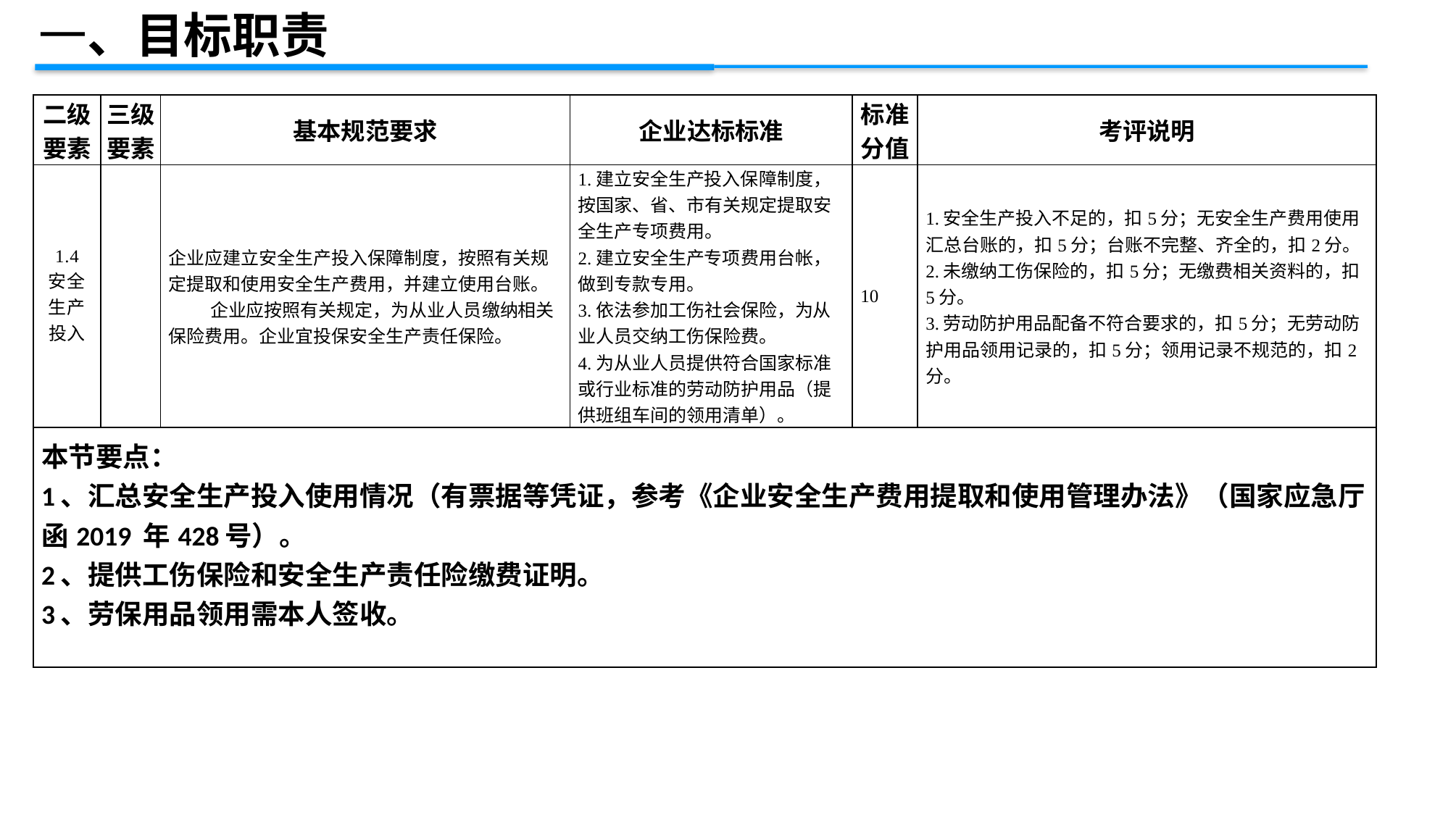

一、目标职责

| 二级 要素 | 三级 要素 | 基本规范要求 | 企业达标标准 | 标准 分值 | 考评说明 |
| --- | --- | --- | --- | --- | --- |
| 1.4 安全生产投入 |  | 企业应建立安全生产投入保障制度，按照有关规定提取和使用安全生产费用，并建立使用台账。   企业应按照有关规定，为从业人员缴纳相关保险费用。企业宜投保安全生产责任保险。 | 1.建立安全生产投入保障制度，按国家、省、市有关规定提取安全生产专项费用。 2.建立安全生产专项费用台帐，做到专款专用。 3.依法参加工伤社会保险，为从业人员交纳工伤保险费。 4.为从业人员提供符合国家标准或行业标准的劳动防护用品（提供班组车间的领用清单）。 | 10 | 1.安全生产投入不足的，扣5分；无安全生产费用使用汇总台账的，扣5分；台账不完整、齐全的，扣2分。 2.未缴纳工伤保险的，扣5分；无缴费相关资料的，扣5分。 3.劳动防护用品配备不符合要求的，扣5分；无劳动防护用品领用记录的，扣5分；领用记录不规范的，扣2分。 |
| 本节要点： 1、汇总安全生产投入使用情况（有票据等凭证，参考《企业安全生产费用提取和使用管理办法》（国家应急厅函2019 年428号）。 2、提供工伤保险和安全生产责任险缴费证明。 3、劳保用品领用需本人签收。 |  |  |  |  |  |